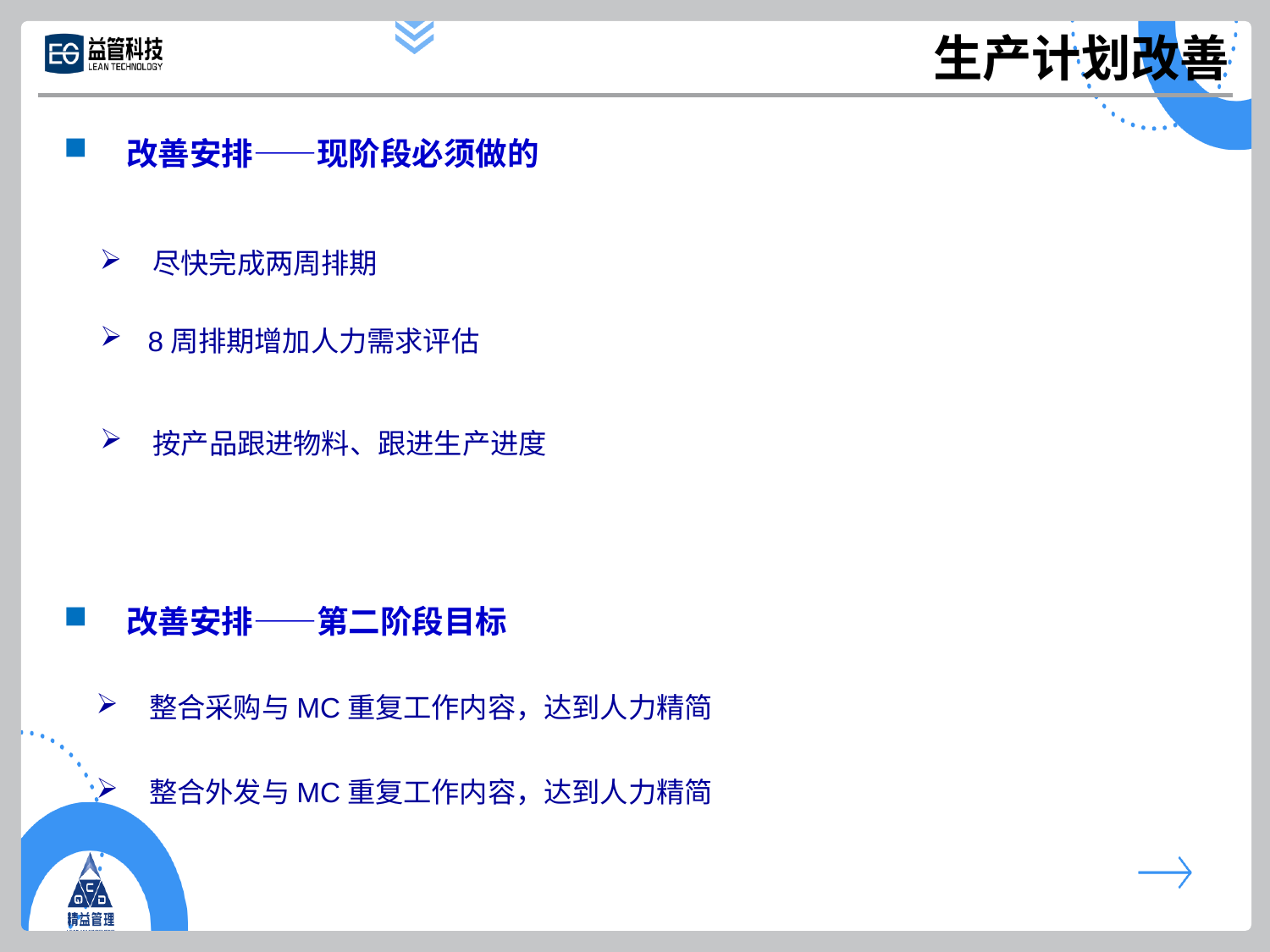

生产计划改善
 改善安排——现阶段必须做的
 尽快完成两周排期
 8周排期增加人力需求评估
 按产品跟进物料、跟进生产进度
 改善安排——第二阶段目标
 整合采购与MC重复工作内容，达到人力精简
 整合外发与MC重复工作内容，达到人力精简